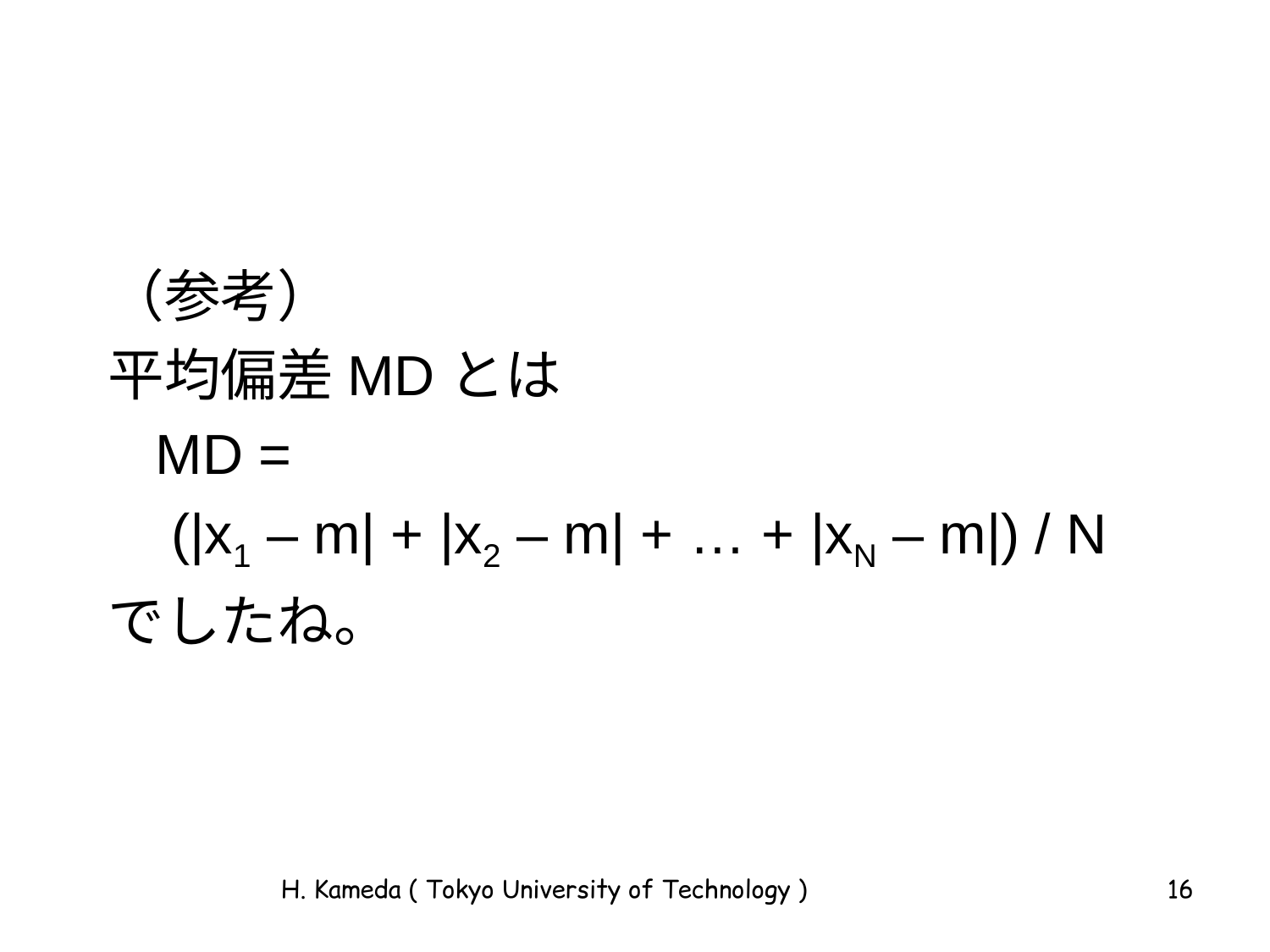

#
（参考）
平均偏差MDとは
	MD =
	 (|x1 – m| + |x2 – m| + … + |xN – m|) / N
でしたね。

H. Kameda ( Tokyo University of Technology )
16